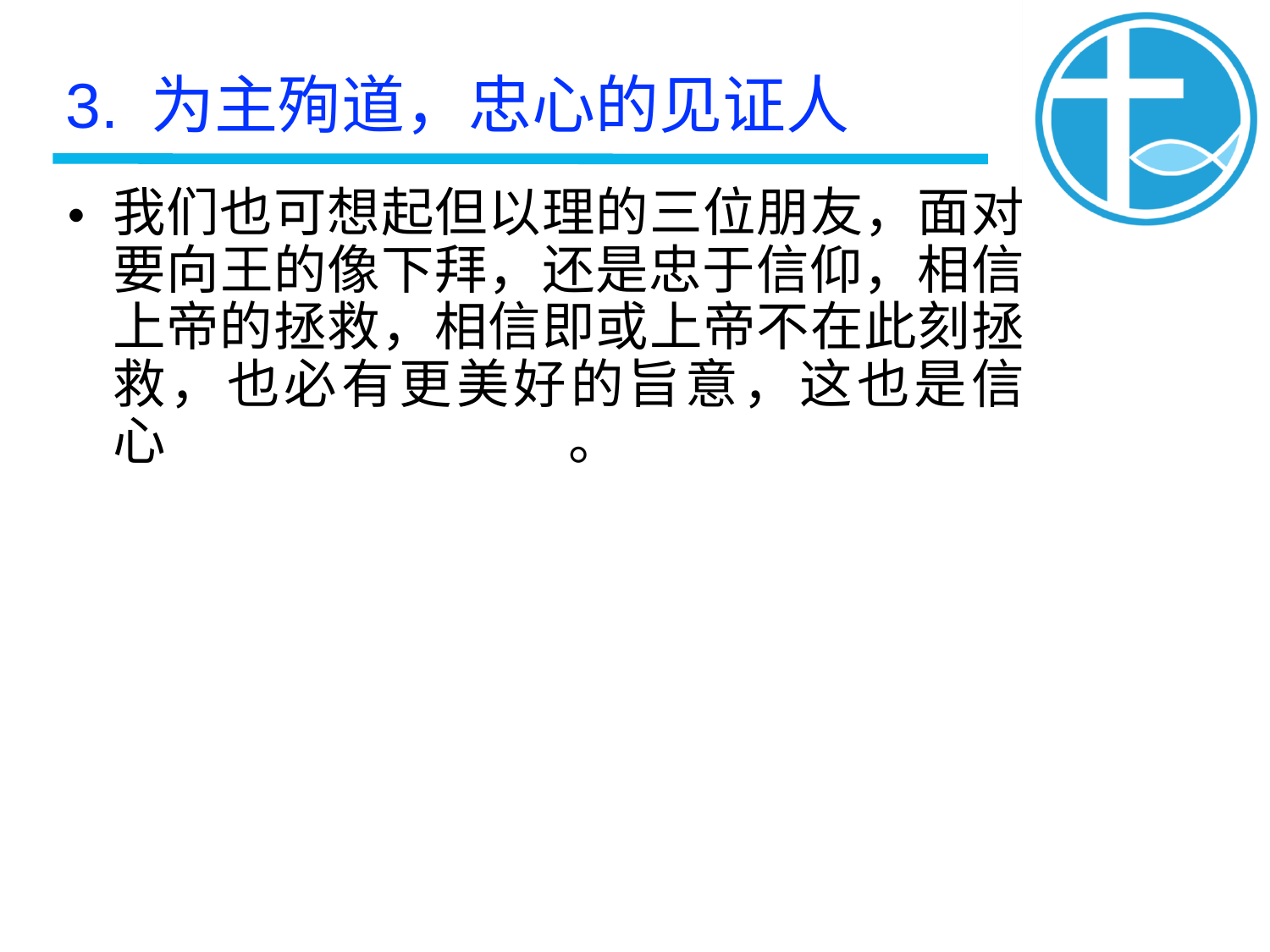

3. 为主殉道，忠心的见证人
我们也可想起但以理的三位朋友，面对要向王的像下拜，还是忠于信仰，相信上帝的拯救，相信即或上帝不在此刻拯救，也必有更美好的旨意，这也是信心。